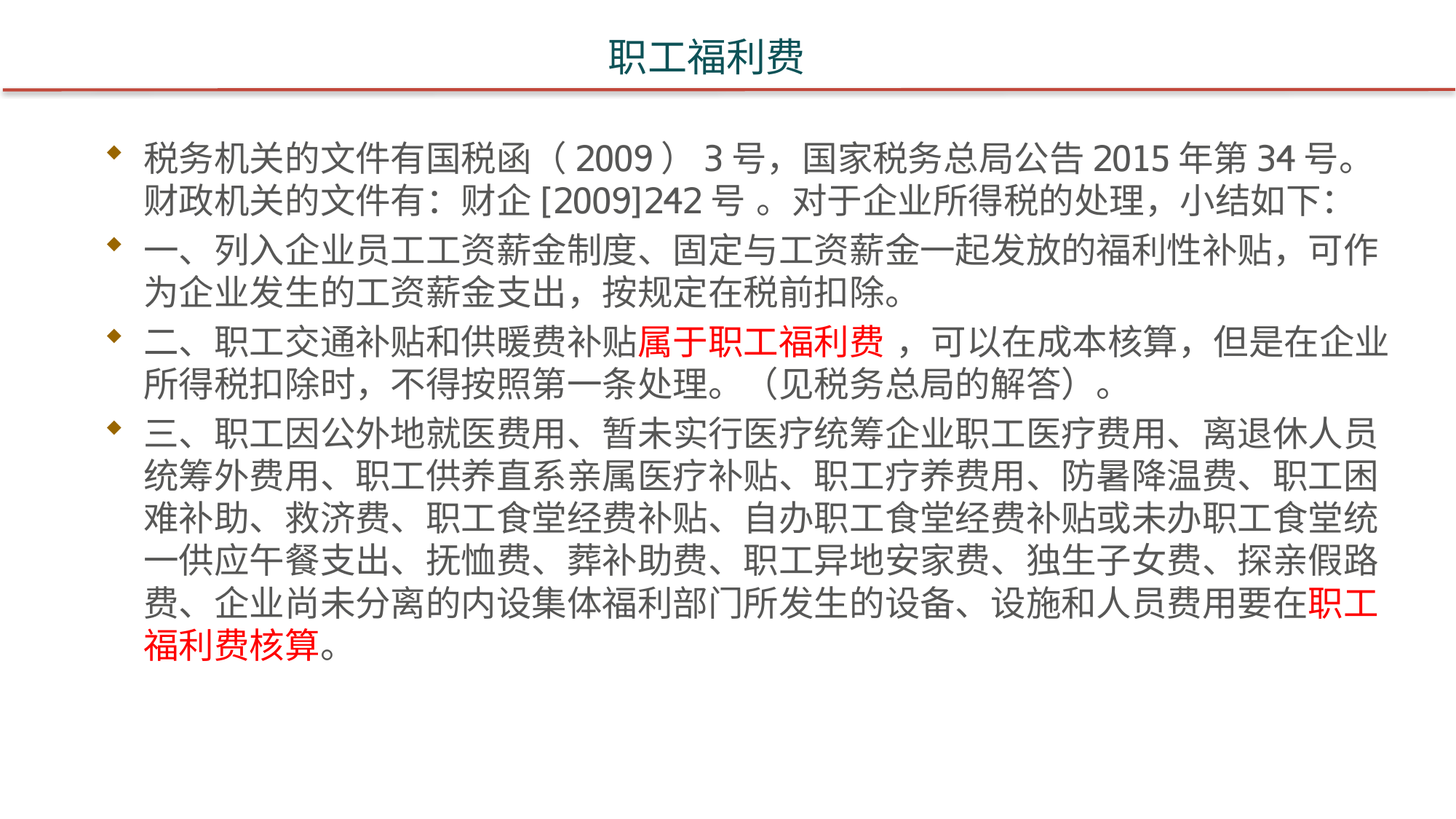

# 职工福利费
税务机关的文件有国税函（2009）3号，国家税务总局公告2015年第34号。财政机关的文件有：财企[2009]242号 。对于企业所得税的处理，小结如下：
一、列入企业员工工资薪金制度、固定与工资薪金一起发放的福利性补贴，可作为企业发生的工资薪金支出，按规定在税前扣除。
二、职工交通补贴和供暖费补贴属于职工福利费 ，可以在成本核算，但是在企业所得税扣除时，不得按照第一条处理。（见税务总局的解答）。
三、职工因公外地就医费用、暂未实行医疗统筹企业职工医疗费用、离退休人员统筹外费用、职工供养直系亲属医疗补贴、职工疗养费用、防暑降温费、职工困难补助、救济费、职工食堂经费补贴、自办职工食堂经费补贴或未办职工食堂统一供应午餐支出、抚恤费、葬补助费、职工异地安家费、独生子女费、探亲假路费、企业尚未分离的内设集体福利部门所发生的设备、设施和人员费用要在职工福利费核算。